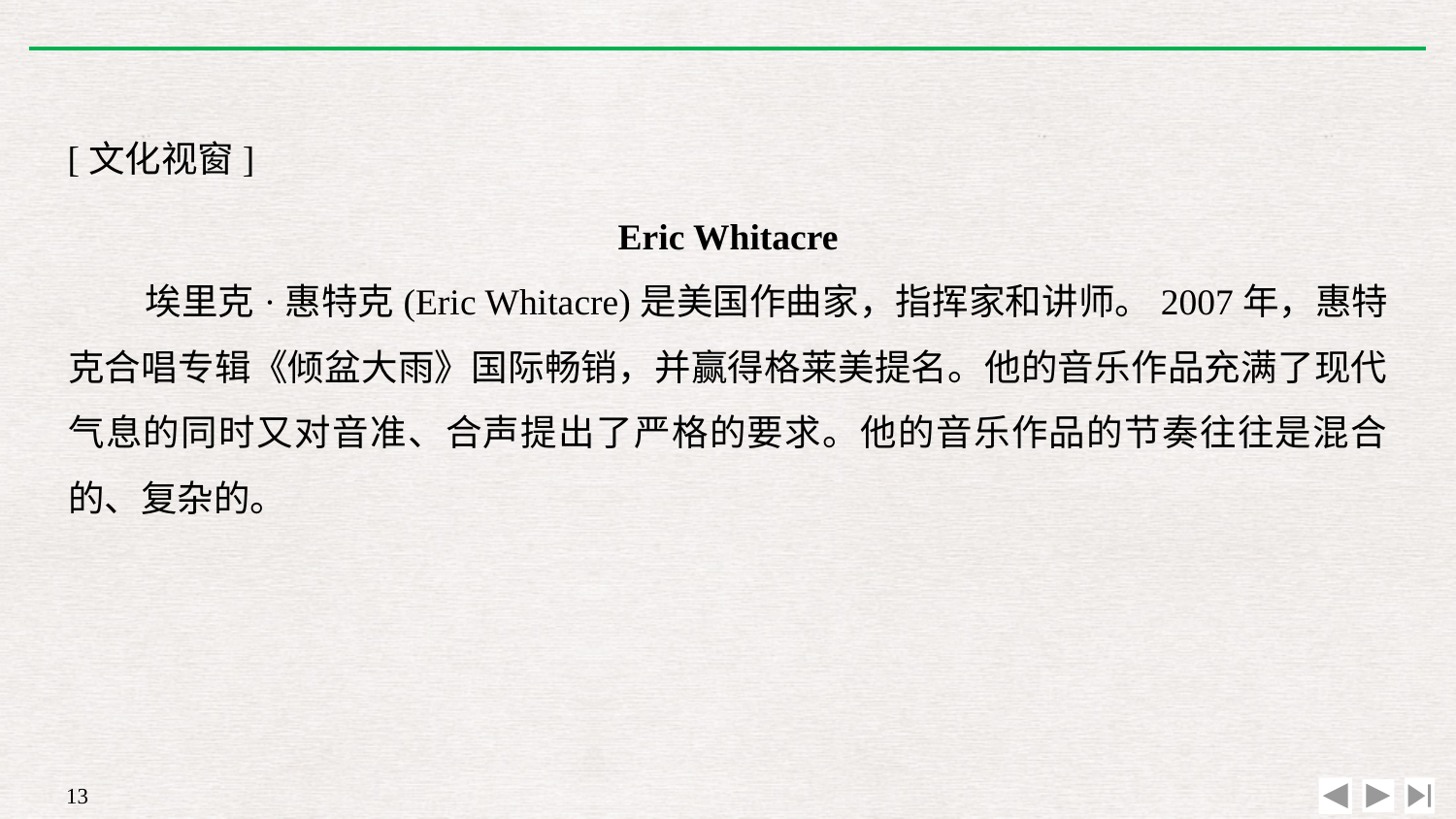

[文化视窗]
Eric Whitacre
埃里克·惠特克(Eric Whitacre)是美国作曲家，指挥家和讲师。2007年，惠特克合唱专辑《倾盆大雨》国际畅销，并赢得格莱美提名。他的音乐作品充满了现代气息的同时又对音准、合声提出了严格的要求。他的音乐作品的节奏往往是混合的、复杂的。